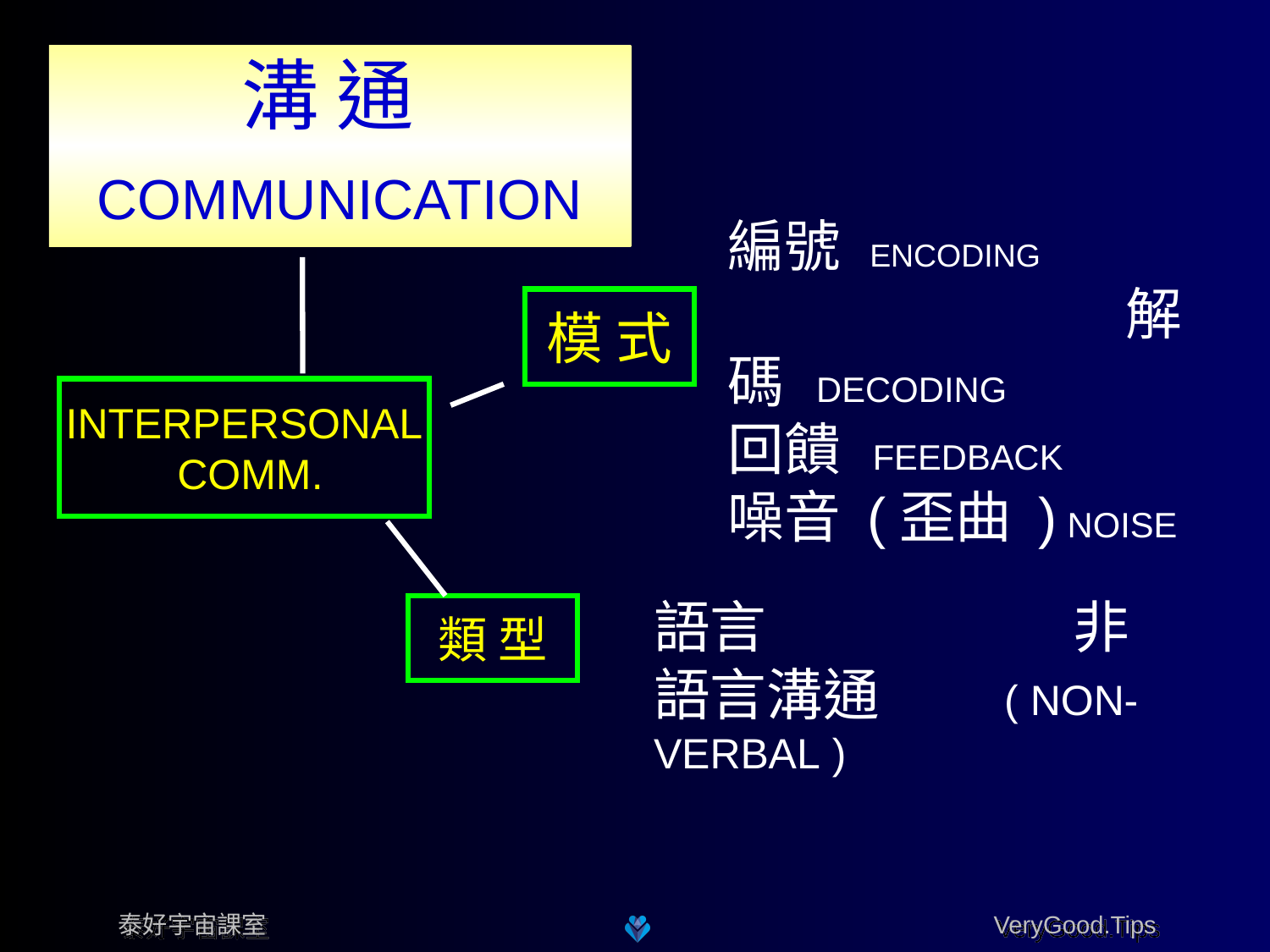

溝 通

COMMUNICATION
編號  ENCODING                                                          解碼   DECODING
回饋   FEEDBACK
噪音 (歪曲 ) NOISE

模 式
INTERPERSONAL
 COMM.

語言  	             非語言溝通            ( NON-VERBAL )
類 型